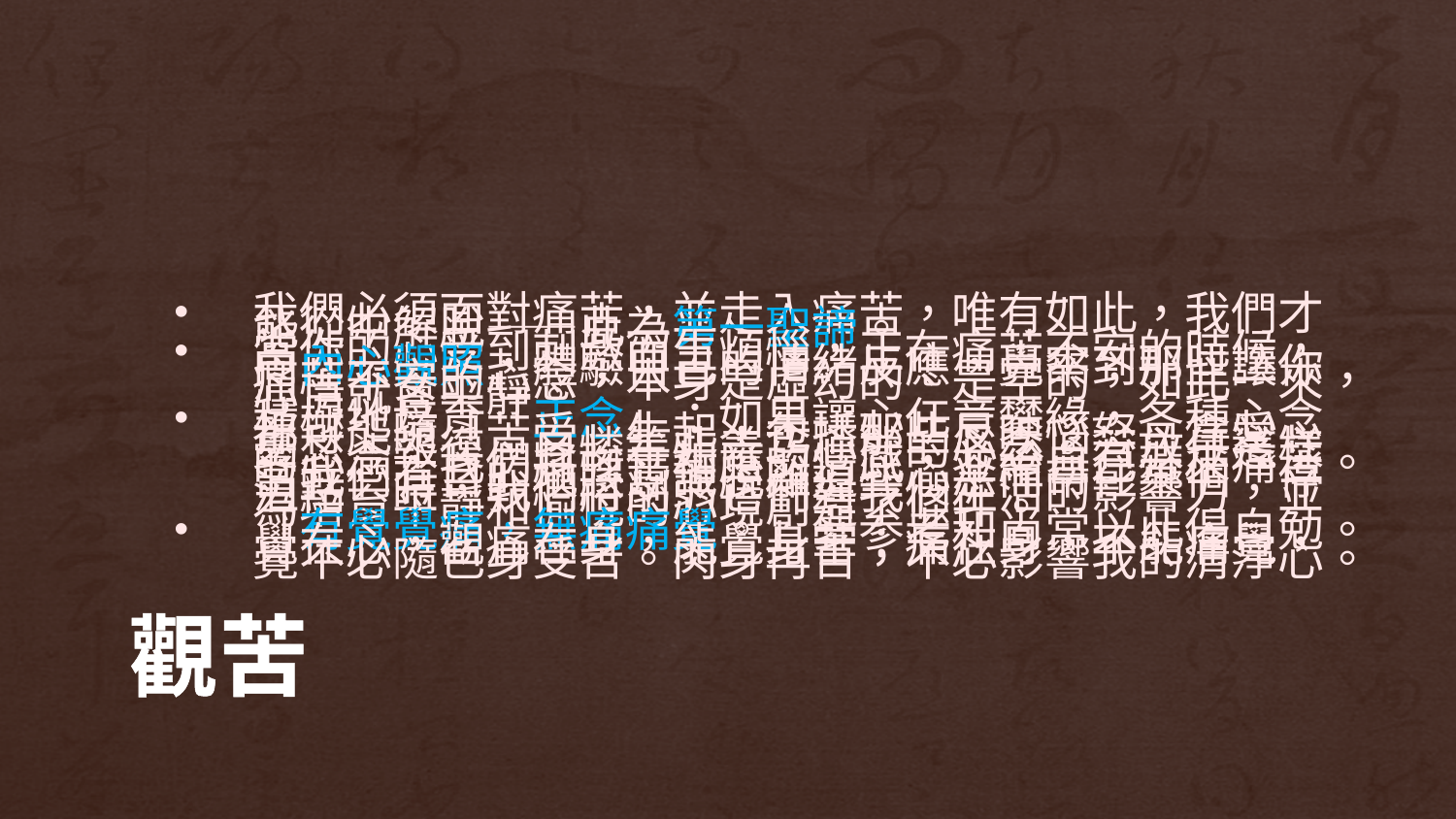

我們必須面對痛苦，並走入痛苦，唯有如此，我們才能從中解脫——此為第一聖諦。
當你的心受到刺激而生煩惱，正在痛苦不安的時候，向內心觀照，體驗自己的情緒反應，覺察到那些讓你痛苦不安的心念，本身是虛幻的、是空的，如此一來，心情就會平靜。
積極地培育「正念」：如果讓心任意攀緣，各種心念都可能隨「苦受」生起，包括那些反映惱怒、貪愛、憂愁、報復、自憐等非善巧心態的心念。若放任這樣的心念，我們將強化相應的情感，並給自己帶來痛苦。當我們有目的地將意識脫離這些心念而帶往某個“停泊點”時，我們將削弱它們對我們生活的影響力，並為培育平靜和愉悅的心境創造了條件。
「有覺覺痛，無痛痛覺。」夢参老和尚常以此偈自勉。覺在心，觀痛在身，能覺身苦；痛在身，不能痛覺，覺不必隨色身受苦。肉身再苦，不必影響我的清淨心。
# 觀苦